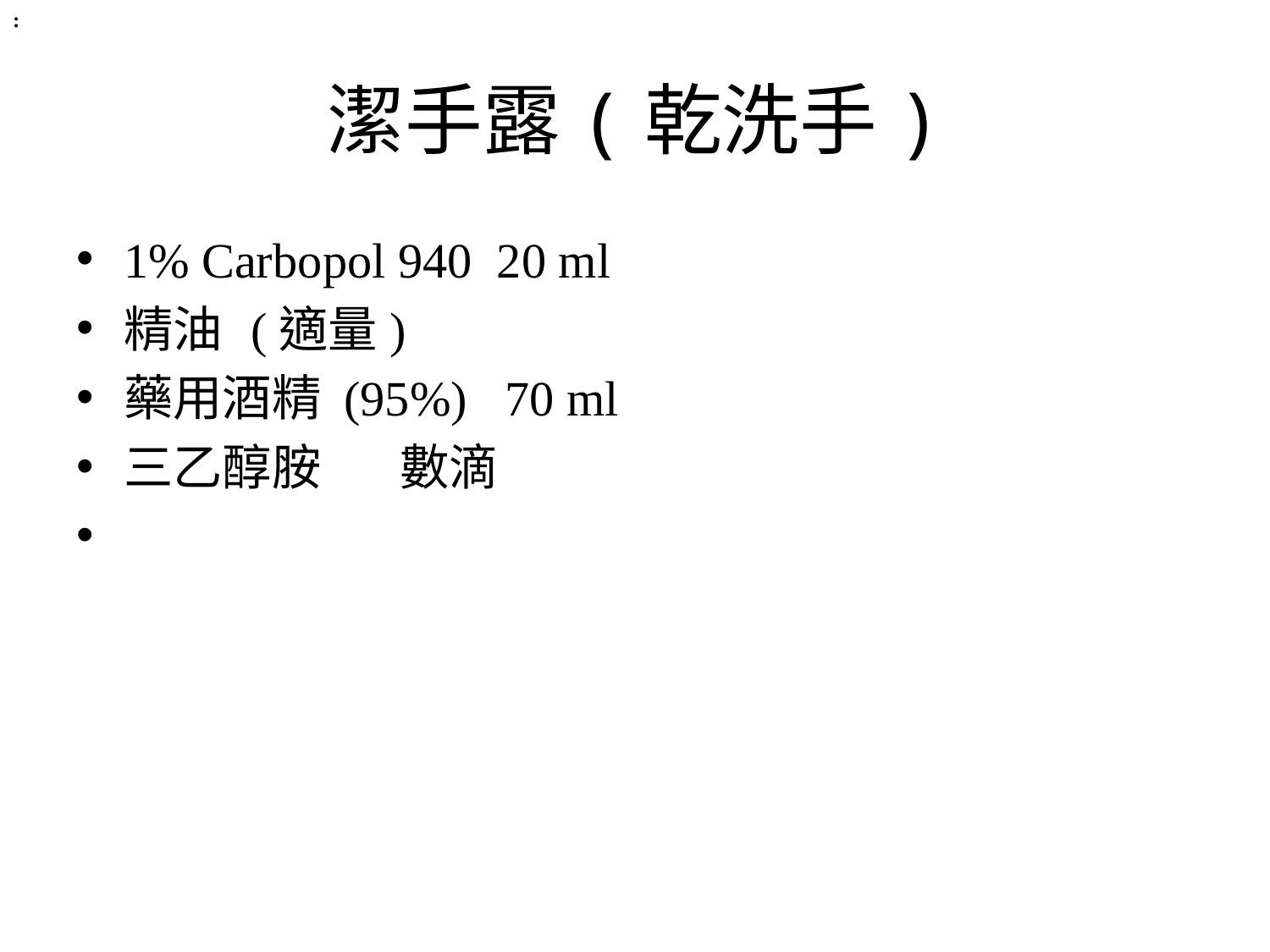

:
# 潔手露(乾洗手)
1% Carbopol 940  20 ml
精油	(適量)
藥用酒精 (95%)	70 ml
三乙醇胺	  數滴